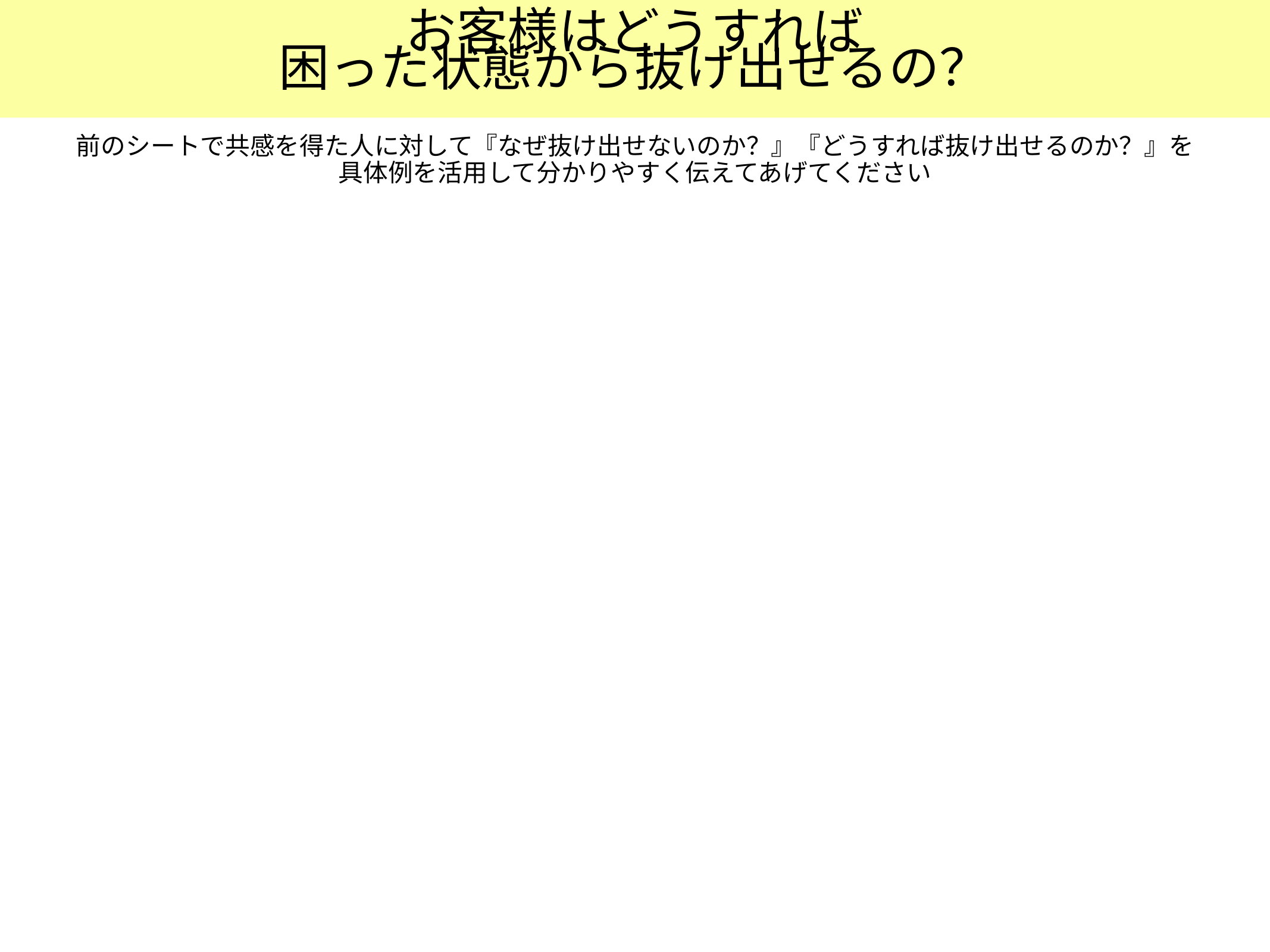

お客様はどうすれば
困った状態から抜け出せるの？

前のシートで共感を得た人に対して『なぜ抜け出せないのか？』『どうすれば抜け出せるのか？』を
具体例を活用して分かりやすく伝えてあげてください